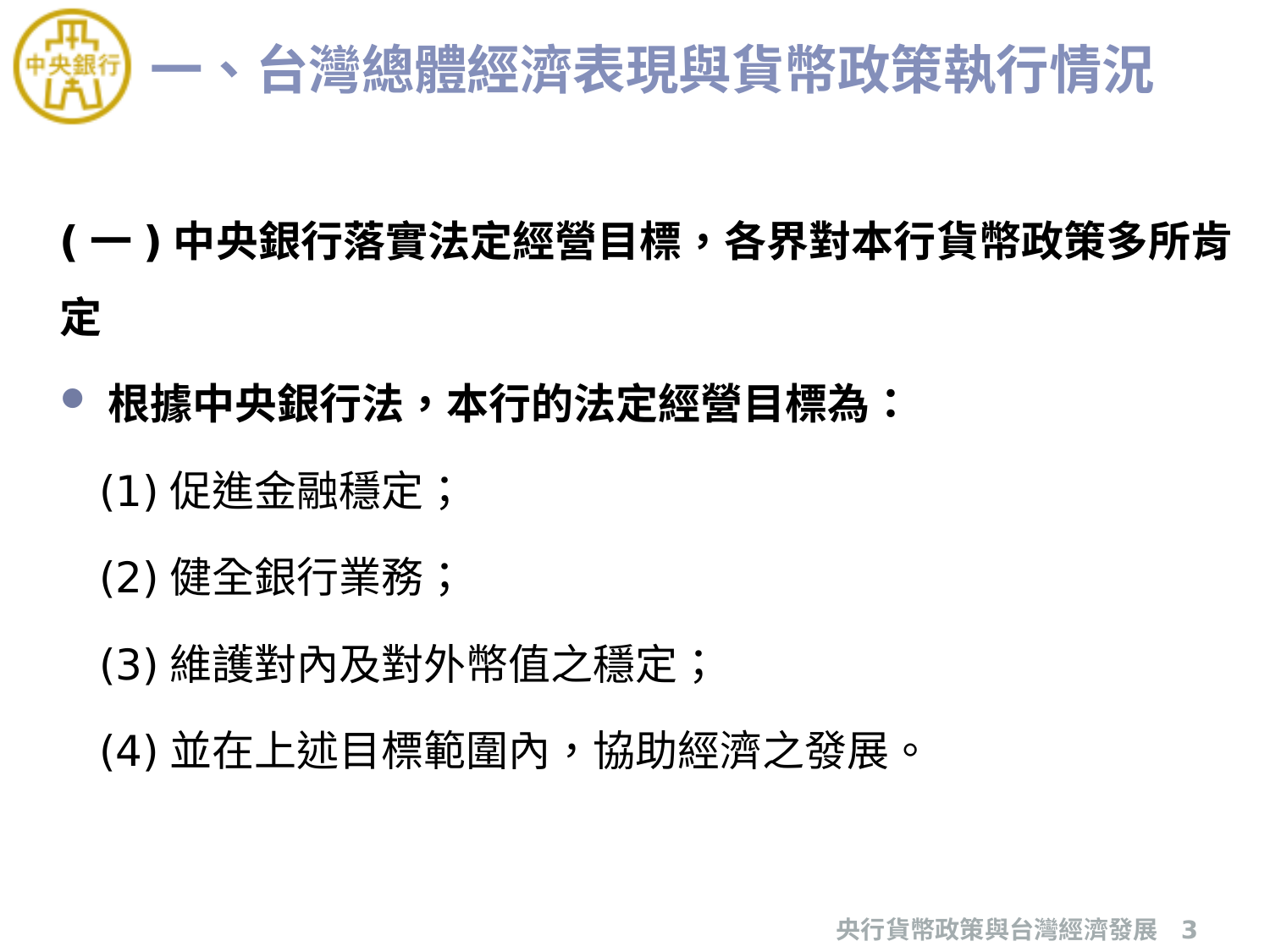

# 一、台灣總體經濟表現與貨幣政策執行情況
(一)中央銀行落實法定經營目標，各界對本行貨幣政策多所肯定
根據中央銀行法，本行的法定經營目標為：
(1)促進金融穩定；
(2)健全銀行業務；
(3)維護對內及對外幣值之穩定；
(4)並在上述目標範圍內，協助經濟之發展。
央行貨幣政策與台灣經濟發展
3